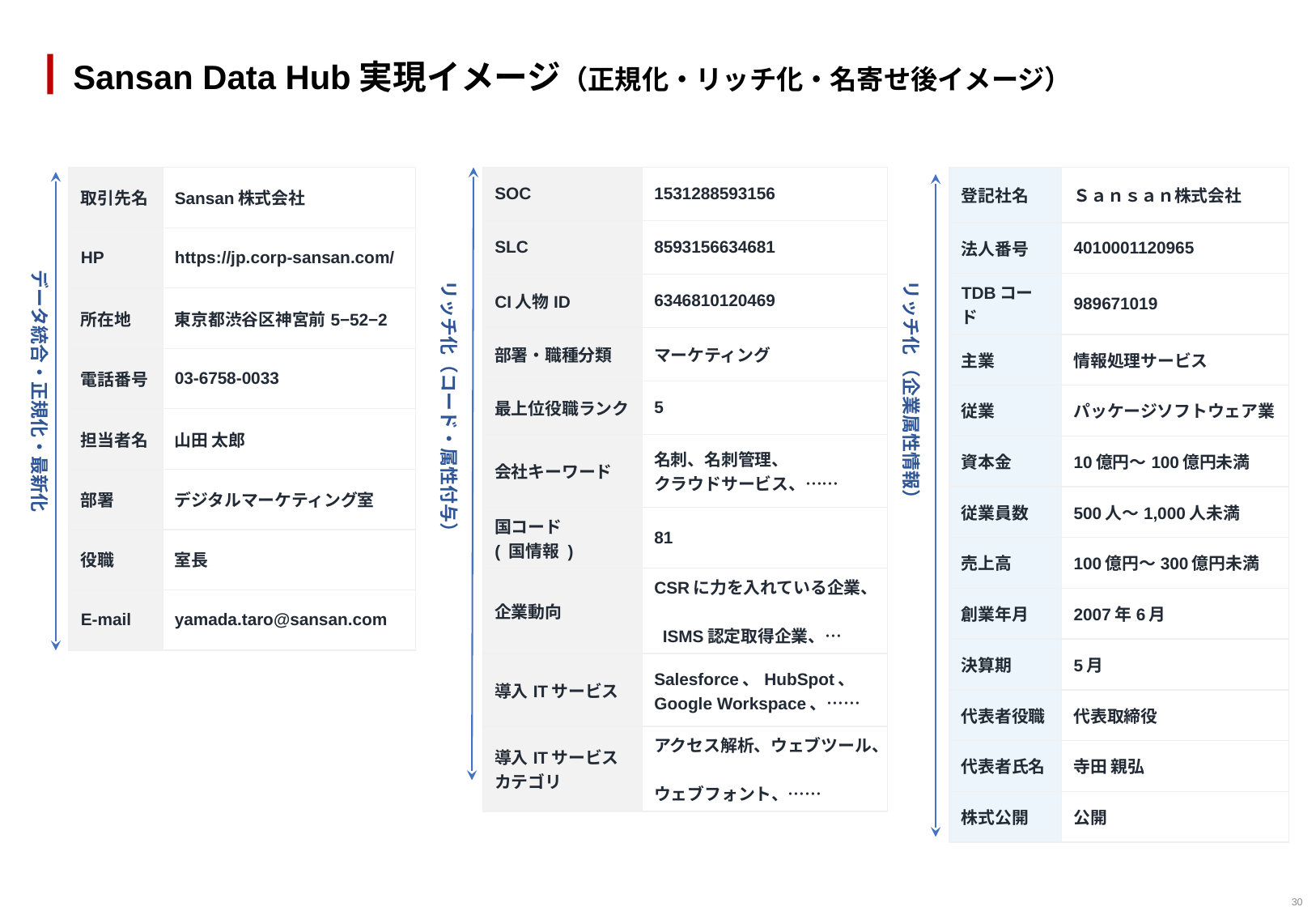

Sansan Data Hub実現イメージ（正規化・リッチ化・名寄せ後イメージ）

| 取引先名 | Sansan株式会社 |
| --- | --- |
| HP | https://jp.corp-sansan.com/ |
| 所在地 | 東京都渋谷区神宮前5−52−2 |
| 電話番号 | 03-6758-0033 |
| 担当者名 | 山田 太郎 |
| 部署 | デジタルマーケティング室 |
| 役職 | 室長 |
| E-mail | yamada.taro@sansan.com |
| SOC | 1531288593156 |
| --- | --- |
| SLC | 8593156634681 |
| CI人物ID | 6346810120469 |
| 部署・職種分類 | マーケティング |
| 最上位役職ランク | 5 |
| 会社キーワード | 名刺、名刺管理、 クラウドサービス、…… |
| 国コード ( 国情報 ) | 81 |
| 企業動向 | CSRに力を入れている企業、  ISMS認定取得企業、… |
| 導入ITサービス | Salesforce、HubSpot、 Google Workspace、…… |
| 導入ITサービス カテゴリ | アクセス解析、ウェブツール、 ウェブフォント、…… |
| 登記社名 | Ｓａｎｓａｎ株式会社 |
| --- | --- |
| 法人番号 | 4010001120965 |
| TDBコード | 989671019 |
| 主業 | 情報処理サービス |
| 従業 | パッケージソフトウェア業 |
| 資本金 | 10億円〜100億円未満 |
| 従業員数 | 500人～1,000人未満 |
| 売上高 | 100億円～300億円未満 |
| 創業年月 | 2007年6月 |
| 決算期 | 5月 |
| 代表者役職 | 代表取締役 |
| 代表者氏名 | 寺田 親弘 |
| 株式公開 | 公開 |
データ統合・正規化・最新化
リッチ化（コード・属性付与）
リッチ化 （企業属性情報）
30